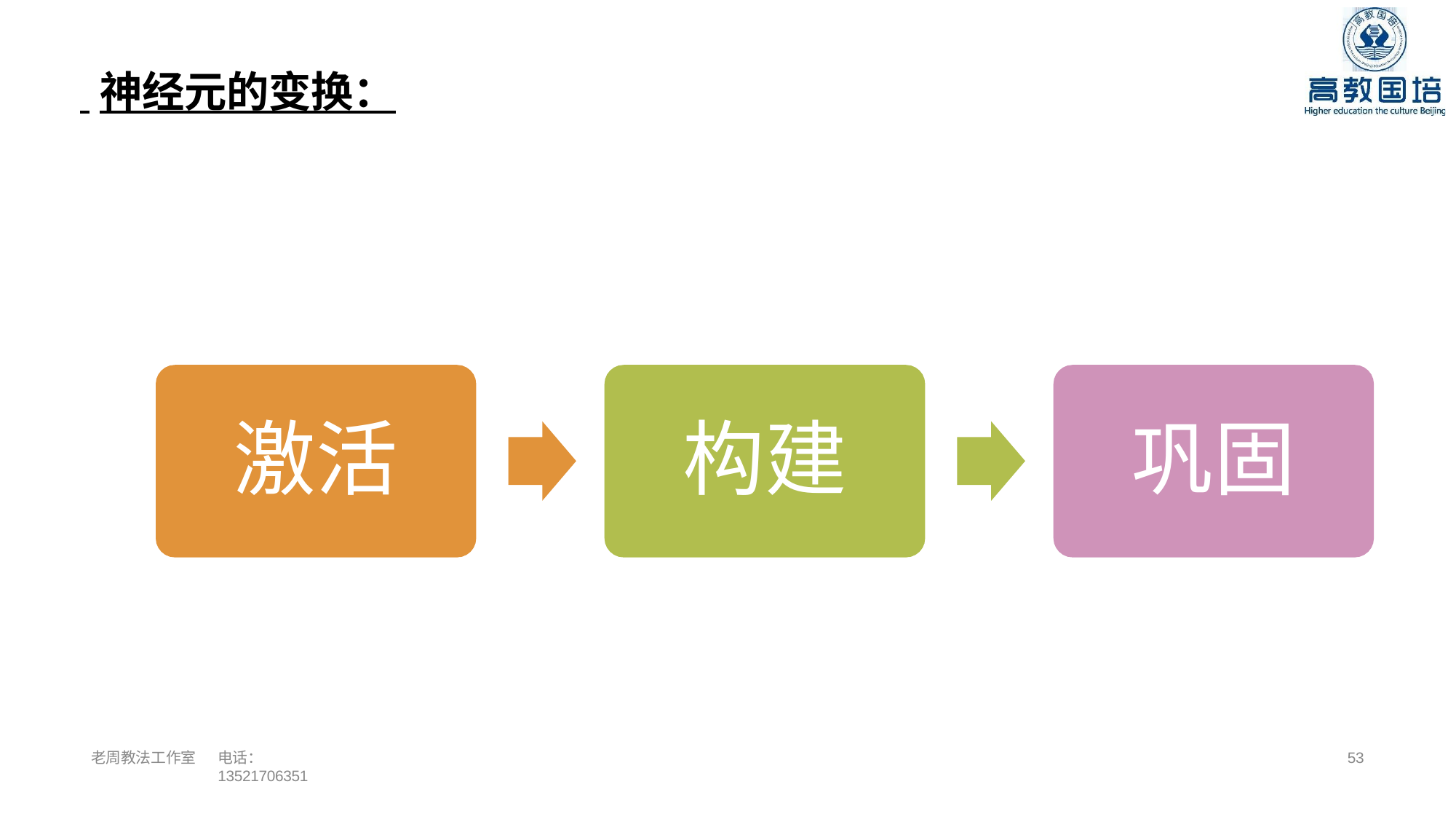

# 神经元的变换：

激活
构建
巩固

老周教法工作室
电话：13521706351
53